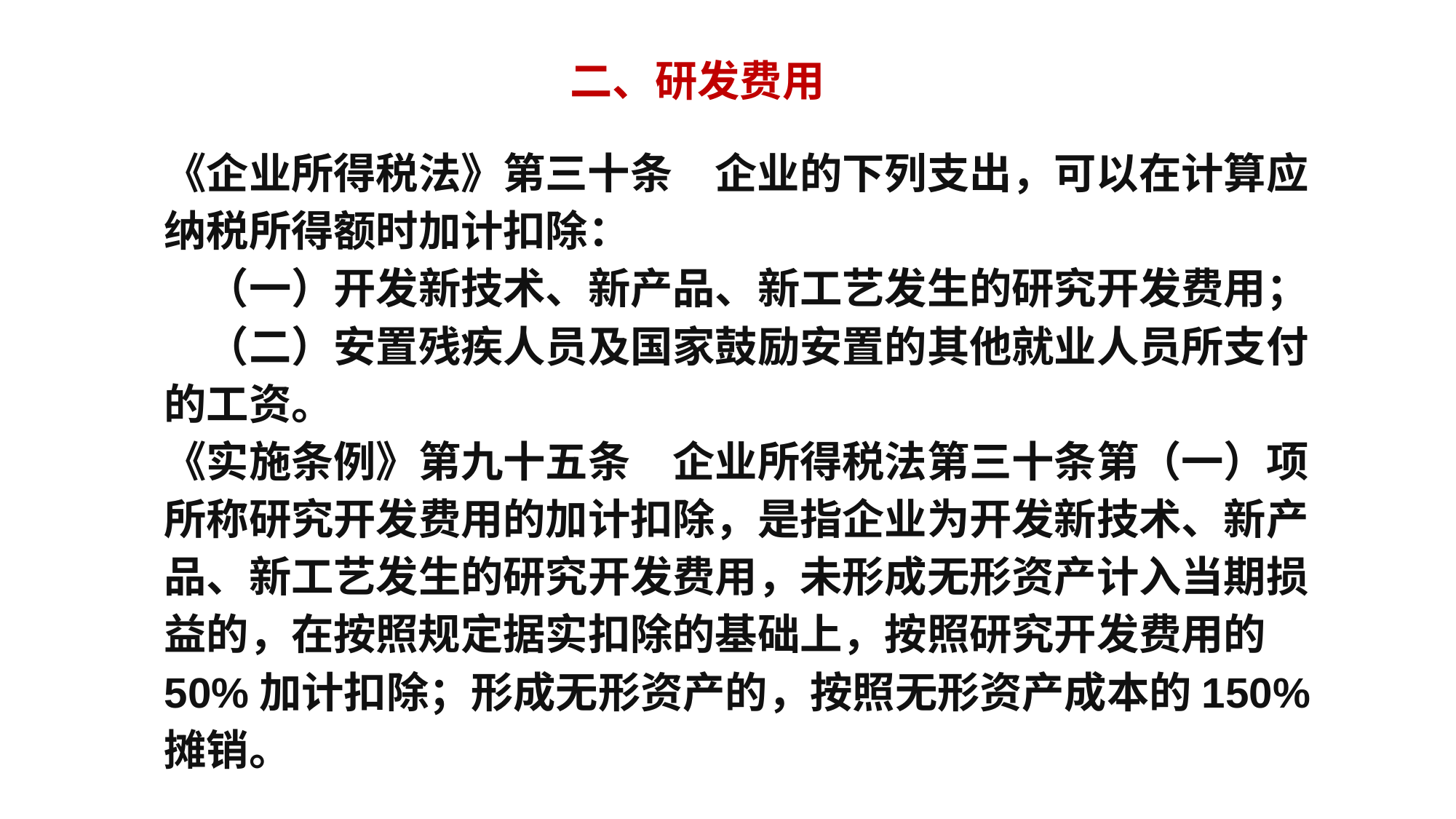

# 二、研发费用
《企业所得税法》第三十条　企业的下列支出，可以在计算应纳税所得额时加计扣除：
　（一）开发新技术、新产品、新工艺发生的研究开发费用；
　（二）安置残疾人员及国家鼓励安置的其他就业人员所支付的工资。
《实施条例》第九十五条　企业所得税法第三十条第（一）项所称研究开发费用的加计扣除，是指企业为开发新技术、新产品、新工艺发生的研究开发费用，未形成无形资产计入当期损益的，在按照规定据实扣除的基础上，按照研究开发费用的50%加计扣除；形成无形资产的，按照无形资产成本的150%摊销。